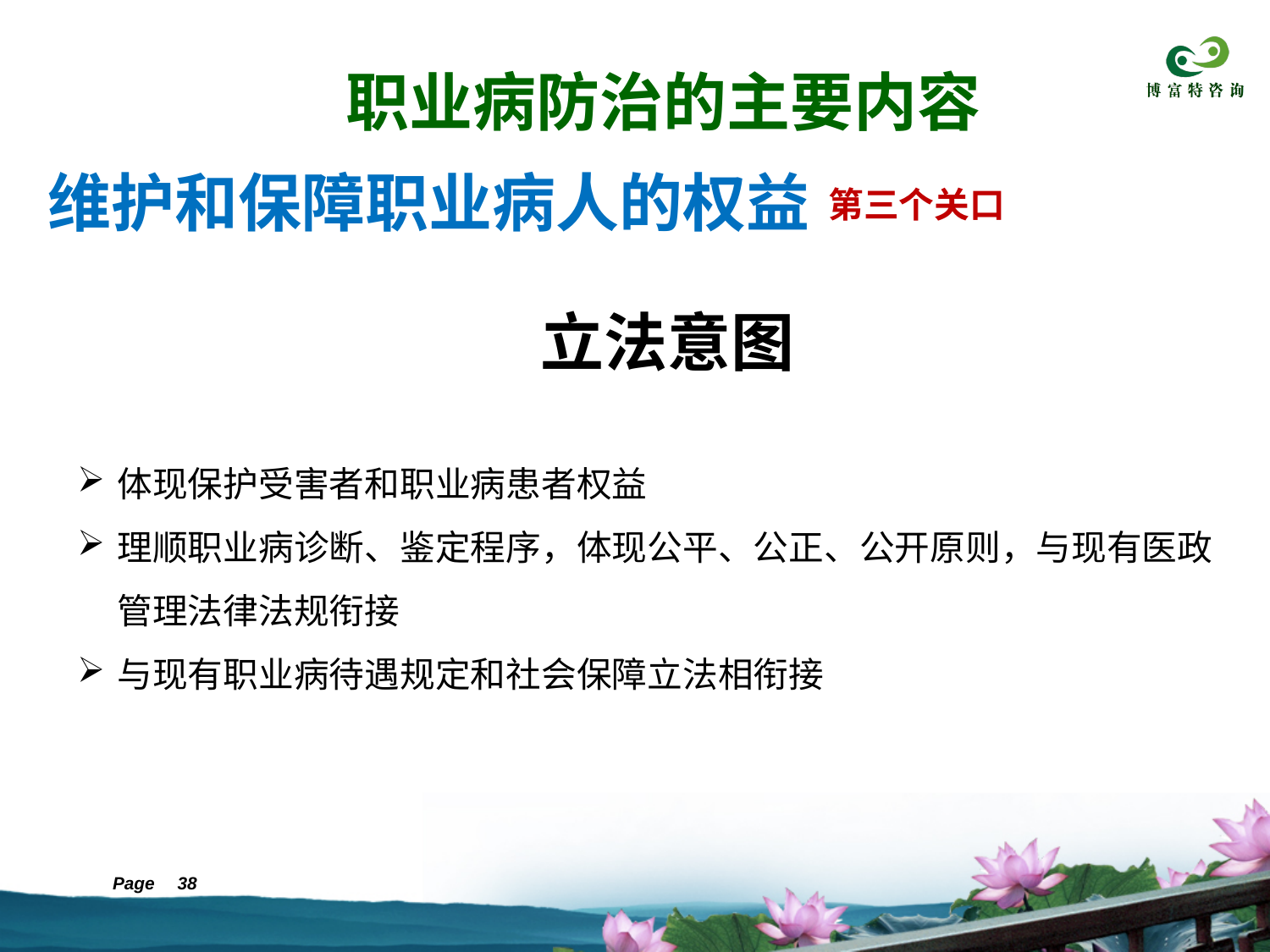

职业病防治的主要内容
维护和保障职业病人的权益
第三个关口
立法意图
体现保护受害者和职业病患者权益
理顺职业病诊断、鉴定程序，体现公平、公正、公开原则，与现有医政管理法律法规衔接
与现有职业病待遇规定和社会保障立法相衔接